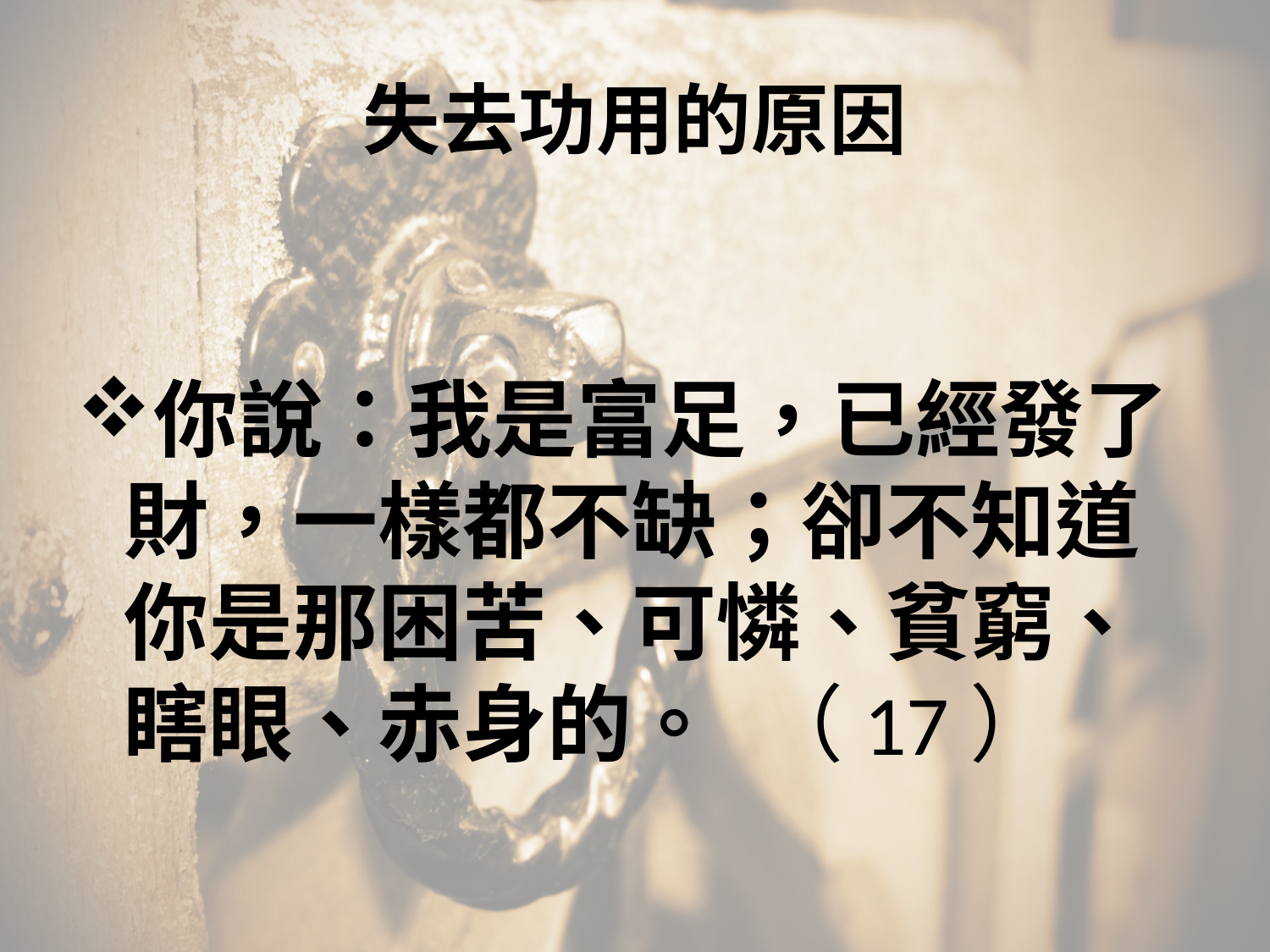

# 失去功用的原因
你說：我是富足，已經發了財，一樣都不缺；卻不知道你是那困苦、可憐、貧窮、瞎眼、赤身的。 	（17）